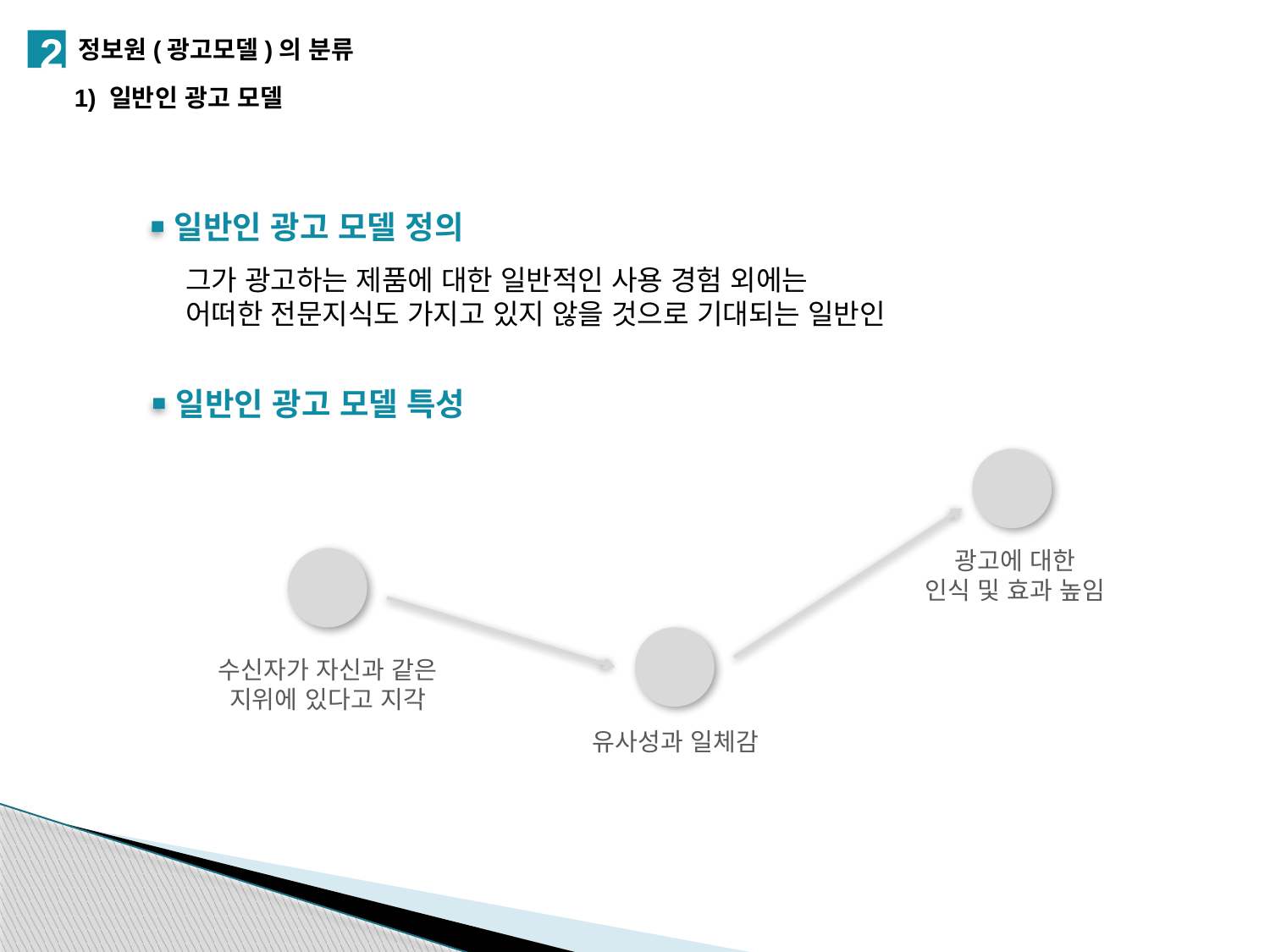

2
정보원(광고모델)의 분류

1) 일반인 광고 모델
일반인 광고 모델 정의

그가 광고하는 제품에 대한 일반적인 사용 경험 외에는
어떠한 전문지식도 가지고 있지 않을 것으로 기대되는 일반인
일반인 광고 모델 특성

광고에 대한
인식 및 효과 높임

수신자가 자신과 같은
지위에 있다고 지각
유사성과 일체감